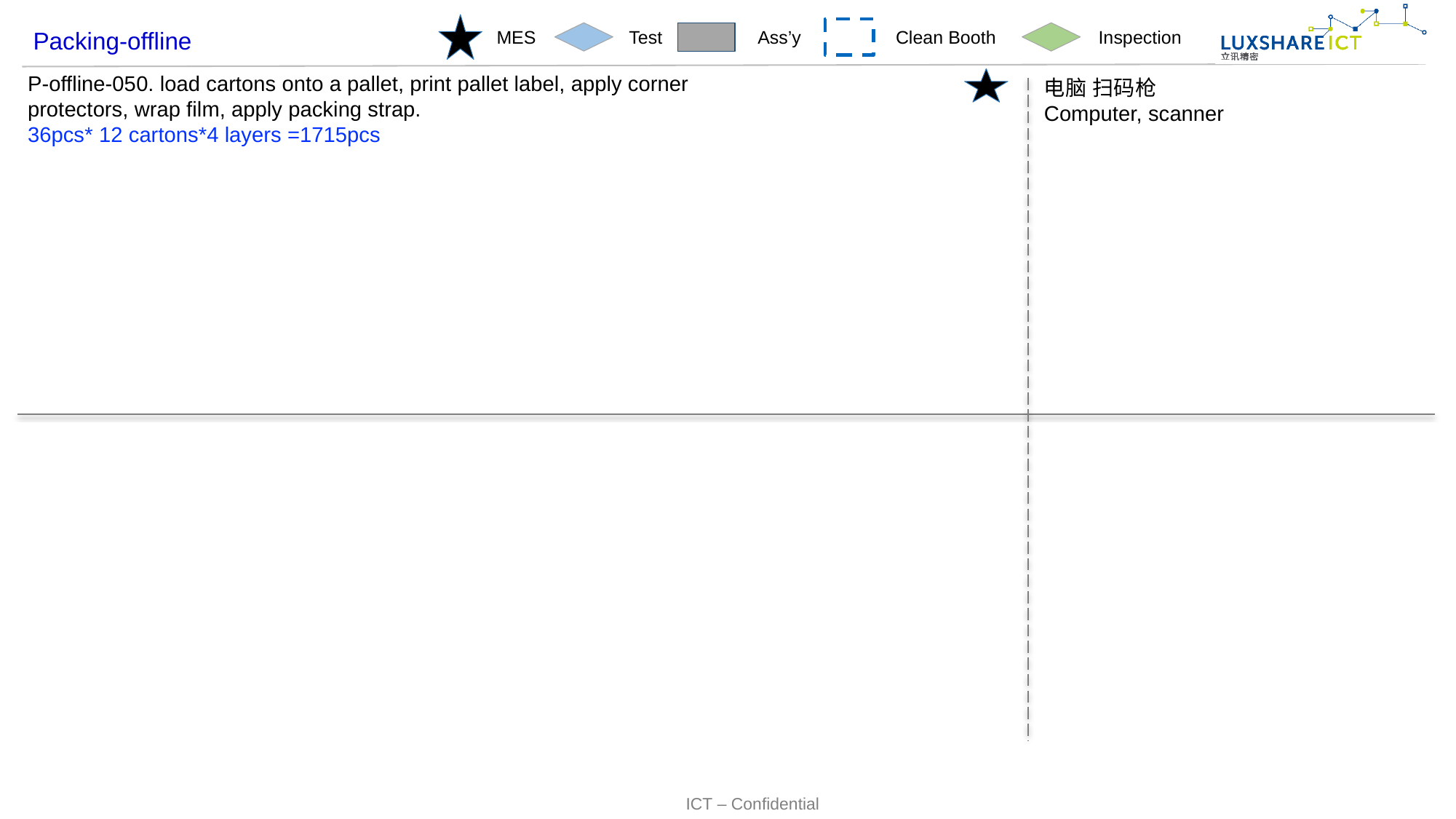

Inspection
MES
Test
Ass’y
Clean Booth

Packing-offline
P-offline-050. load cartons onto a pallet, print pallet label, apply corner protectors, wrap film, apply packing strap.
36pcs* 12 cartons*4 layers =1715pcs

电脑 扫码枪
Computer, scanner